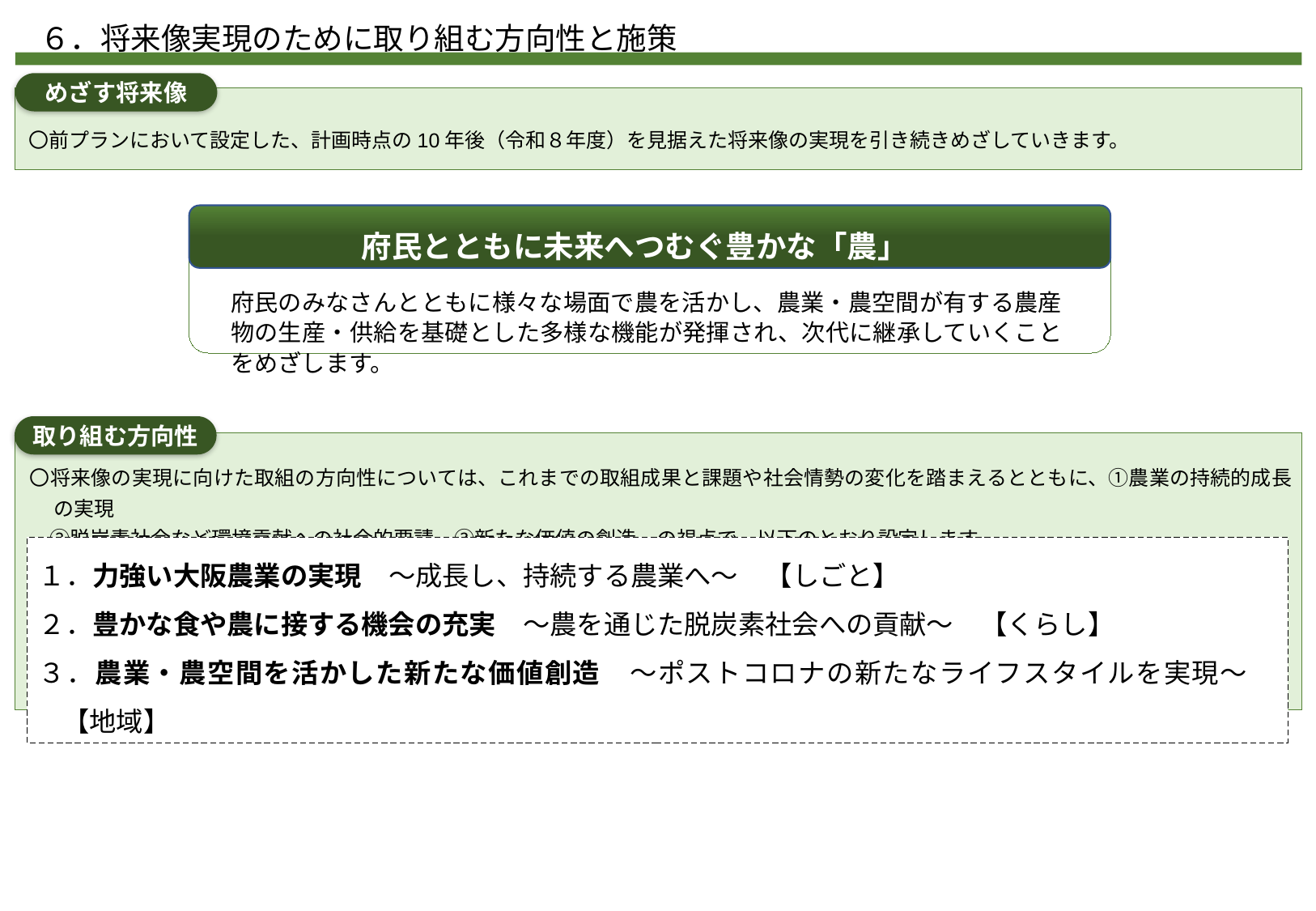

６．将来像実現のために取り組む方向性と施策

めざす将来像

〇前プランにおいて設定した、計画時点の10年後（令和８年度）を見据えた将来像の実現を引き続きめざしていきます。
府民とともに未来へつむぐ豊かな「農」

府民のみなさんとともに様々な場面で農を活かし、農業・農空間が有する農産物の生産・供給を基礎とした多様な機能が発揮され、次代に継承していくことをめざします。
取り組む方向性

〇将来像の実現に向けた取組の方向性については、これまでの取組成果と課題や社会情勢の変化を踏まえるとともに、①農業の持続的成長の実現
　②脱炭素社会など環境貢献への社会的要請　③新たな価値の創造　の視点で、以下のとおり設定します。
１．力強い大阪農業の実現　～成長し、持続する農業へ～　【しごと】
２．豊かな食や農に接する機会の充実　～農を通じた脱炭素社会への貢献～　【くらし】
３．農業・農空間を活かした新たな価値創造　～ポストコロナの新たなライフスタイルを実現～　【地域】